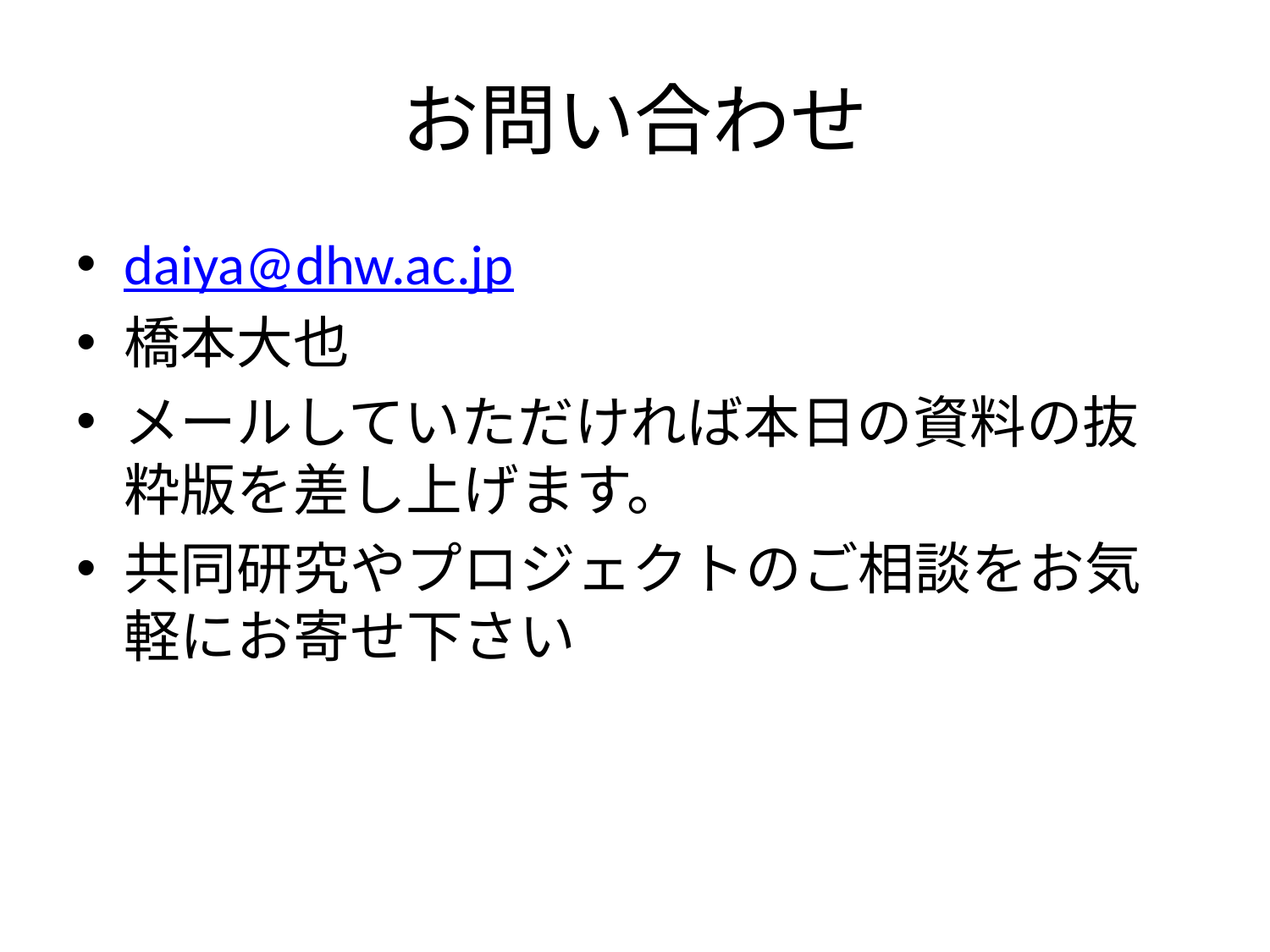

# お問い合わせ
daiya@dhw.ac.jp
橋本大也
メールしていただければ本日の資料の抜粋版を差し上げます。
共同研究やプロジェクトのご相談をお気軽にお寄せ下さい